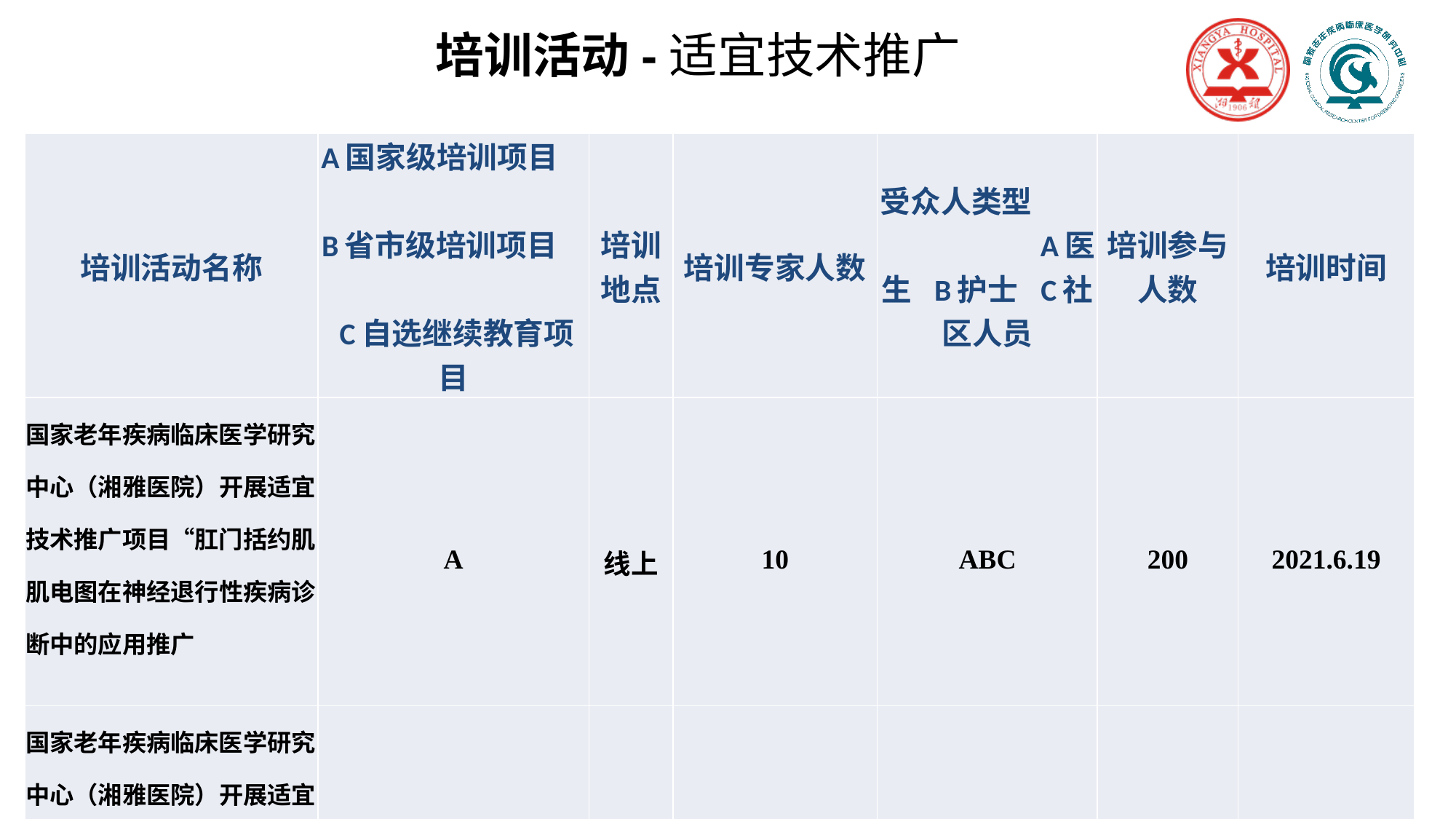

培训活动-适宜技术推广
| 培训活动名称 | A国家级培训项目 B省市级培训项目 C自选继续教育项目 | 培训地点 | 培训专家人数 | 受众人类型 A医生 B护士 C社区人员 | 培训参与人数 | 培训时间 |
| --- | --- | --- | --- | --- | --- | --- |
| 国家老年疾病临床医学研究中心（湘雅医院）开展适宜技术推广项目“肛门括约肌肌电图在神经退行性疾病诊断中的应用推广 | A | 线上 | 10 | ABC | 200 | 2021.6.19 |
| 国家老年疾病临床医学研究中心（湘雅医院）开展适宜技术推广暨住院患者VTE防治湘雅“六位一体”模式推广与运用培训班 | A | 宁夏 | 15 | ABC | 2600 | 2021.6.26 |